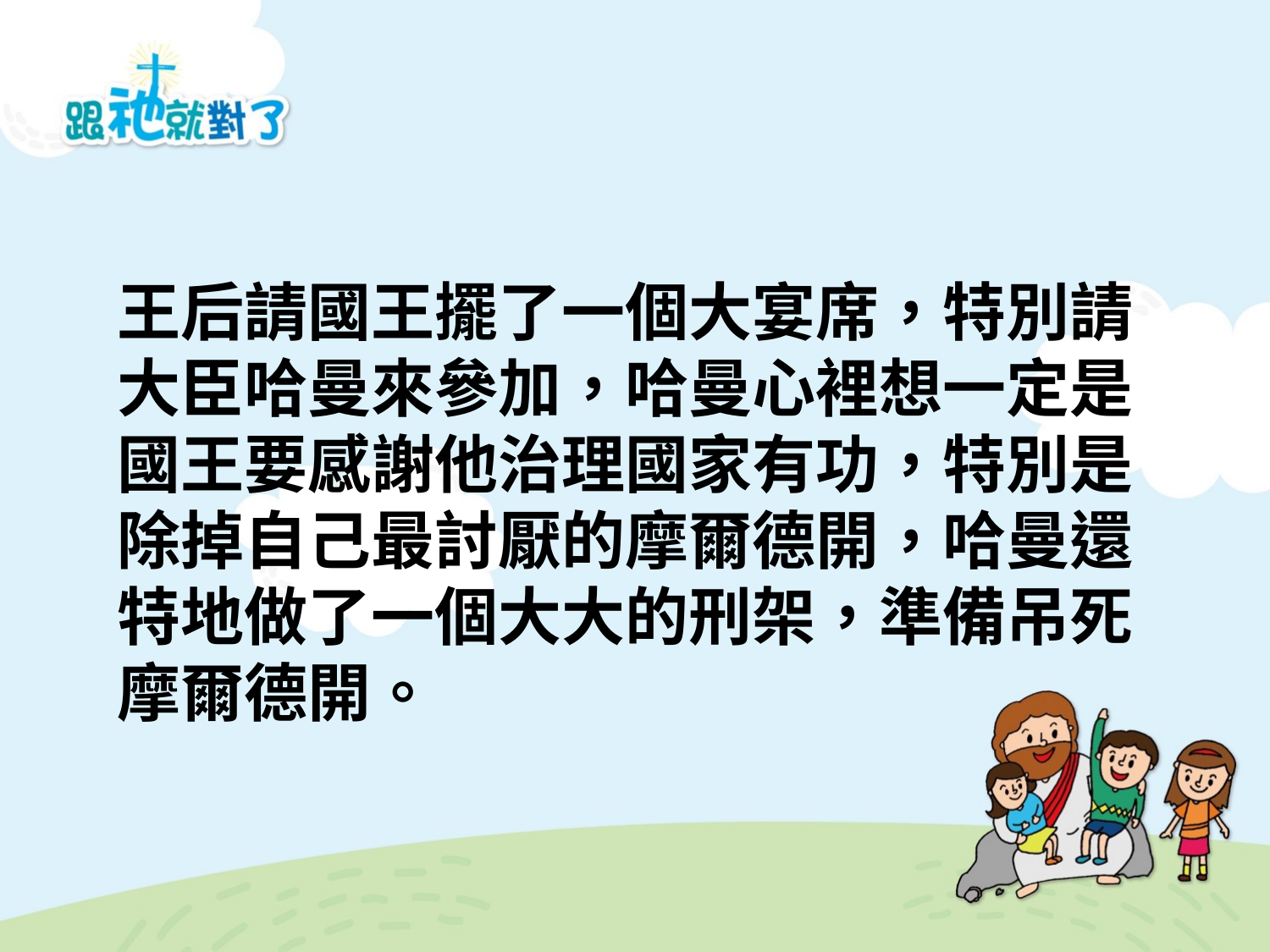

王后請國王擺了一個大宴席，特別請大臣哈曼來參加，哈曼心裡想一定是國王要感謝他治理國家有功，特別是除掉自己最討厭的摩爾德開，哈曼還特地做了一個大大的刑架，準備吊死摩爾德開。